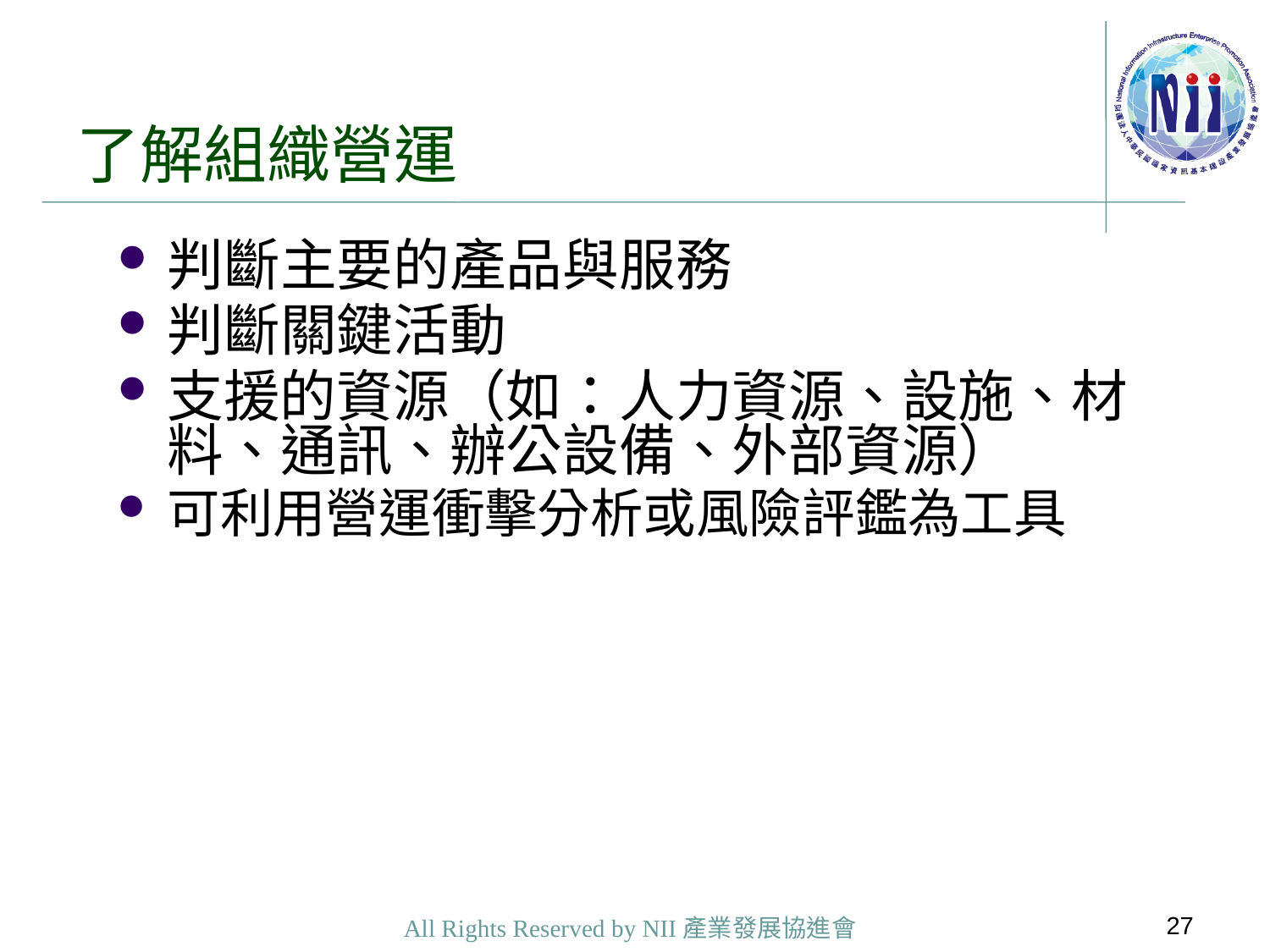

# 了解組織營運
判斷主要的產品與服務
判斷關鍵活動
支援的資源（如：人力資源、設施、材料、通訊、辦公設備、外部資源）
可利用營運衝擊分析或風險評鑑為工具
27
All Rights Reserved by NII產業發展協進會